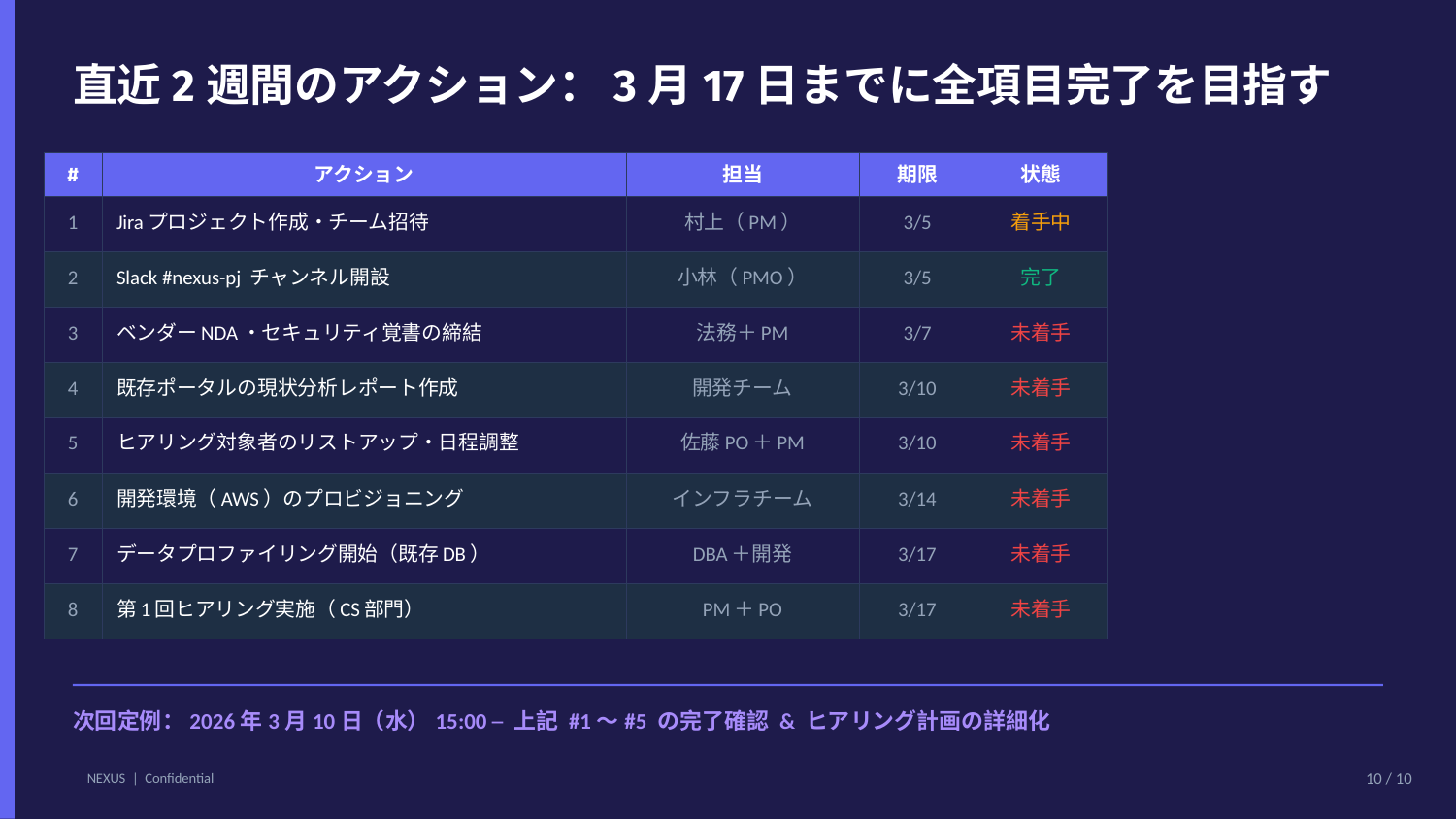

直近2週間のアクション：3月17日までに全項目完了を目指す
| # | アクション | 担当 | 期限 | 状態 |
| --- | --- | --- | --- | --- |
| 1 | Jiraプロジェクト作成・チーム招待 | 村上（PM） | 3/5 | 着手中 |
| 2 | Slack #nexus-pj チャンネル開設 | 小林（PMO） | 3/5 | 完了 |
| 3 | ベンダーNDA・セキュリティ覚書の締結 | 法務＋PM | 3/7 | 未着手 |
| 4 | 既存ポータルの現状分析レポート作成 | 開発チーム | 3/10 | 未着手 |
| 5 | ヒアリング対象者のリストアップ・日程調整 | 佐藤PO＋PM | 3/10 | 未着手 |
| 6 | 開発環境（AWS）のプロビジョニング | インフラチーム | 3/14 | 未着手 |
| 7 | データプロファイリング開始（既存DB） | DBA＋開発 | 3/17 | 未着手 |
| 8 | 第1回ヒアリング実施（CS部門） | PM＋PO | 3/17 | 未着手 |

次回定例：2026年3月10日（水）15:00 ─ 上記 #1〜#5 の完了確認 & ヒアリング計画の詳細化
NEXUS  |  Confidential
10 / 10